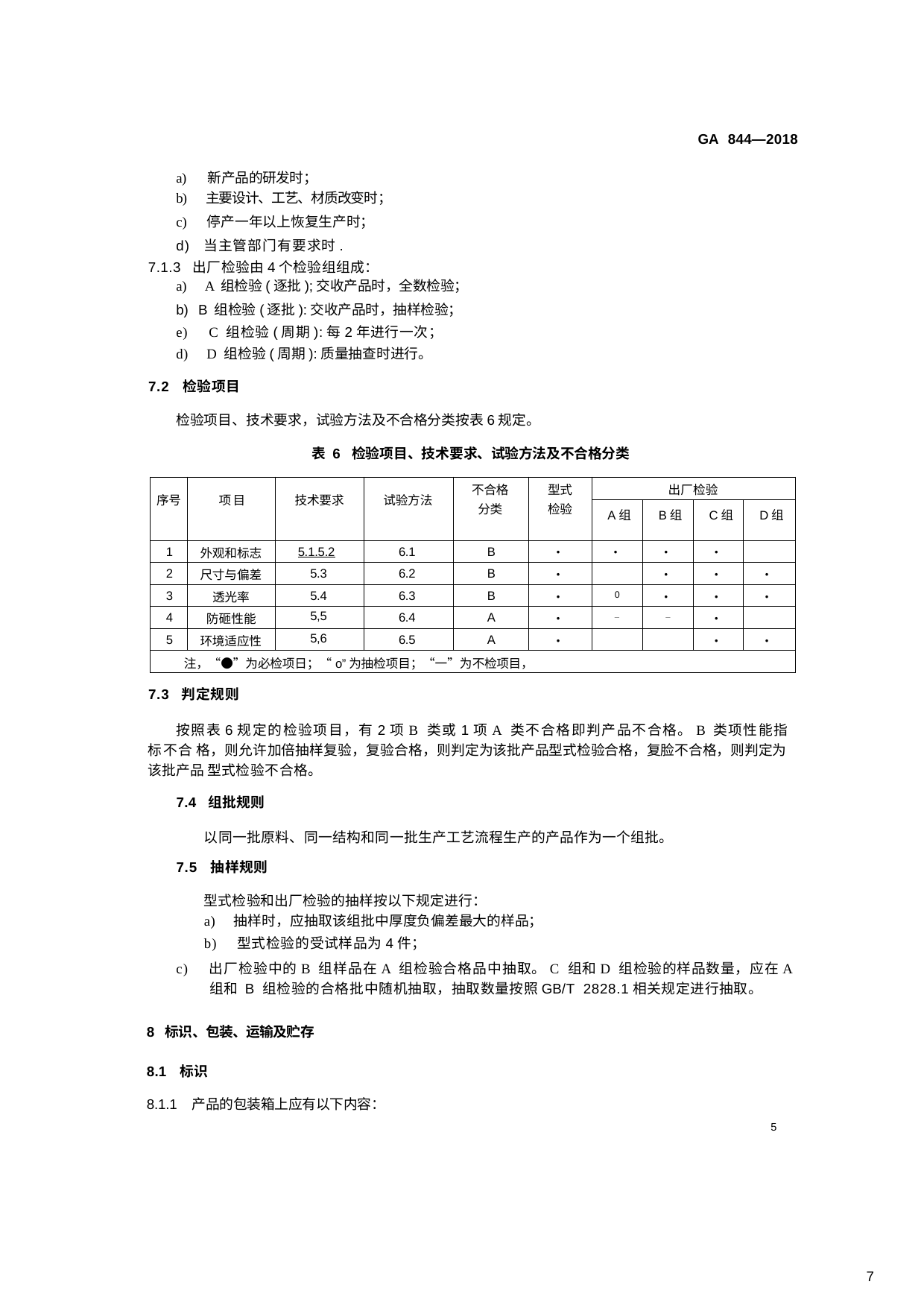

GA  844—2018

a)    新产品的研发时；
b)    主要设计、工艺、材质改变时；
c)    停产一年以上恢复生产时；
d)  当主管部门有要求时.
7.1.3 出厂检验由4个检验组组成：
a)    A 组检验(逐批);交收产品时，全数检验；
b) B 组检验(逐批):交收产品时，抽样检验；
e)     C 组检验(周期):每2年进行一次；
d)     D 组检验(周期):质量抽查时进行。
7.2 检验项目
检验项目、技术要求，试验方法及不合格分类按表6规定。

表 6  检验项目、技术要求、试验方法及不合格分类
| 序号 | 项 目 | 技术要求 | 试验方法 | 不合格 分类 | 型式 检验 | 出厂检验 |  |  |  |
| --- | --- | --- | --- | --- | --- | --- | --- | --- | --- |
|  |  |  |  |  |  | A组 | B组 | C组 | D组 |
| 1 | 外观和标志 | 5.1.5.2 | 6.1 | B | ● | ● | ● | ● |  |
| 2 | 尺寸与偏差 | 5.3 | 6.2 | B | ● |  | ● | ● | ● |
| 3 | 透光率 | 5.4 | 6.3 | B | ● | 0 | ● | ● | ● |
| 4 | 防砸性能 | 5,5 | 6.4 | A | ● | — | — | ● |  |
| 5 | 环境适应性 | 5,6 | 6.5 | A | ● |  |  | ● | ● |
| 注，“●”为必检项日；“o”为抽检项目；“一”为不检项目， |  |  |  |  |  |  |  |  |  |

7.3 判定规则
按照表6规定的检验项目，有2项B 类或1项A 类不合格即判产品不合格。B 类项性能指标不合 格，则允许加倍抽样复验，复验合格，则判定为该批产品型式检验合格，复脸不合格，则判定为该批产品 型式检验不合格。
7.4  组批规则
以同一批原料、同一结构和同一批生产工艺流程生产的产品作为一个组批。
7.5 抽样规则
型式检验和出厂检验的抽样按以下规定进行：
a)    抽样时，应抽取该组批中厚度负偏差最大的样品；
b)    型式检验的受试样品为4件；
c)    出厂检验中的B 组样品在A 组检验合格品中抽取。C 组和D 组检验的样品数量，应在A 组和 B 组检验的合格批中随机抽取，抽取数量按照GB/T  2828.1相关规定进行抽取。

8  标识、包装、运输及贮存

8.1 标识

8.1.1 产品的包装箱上应有以下内容：

5

7